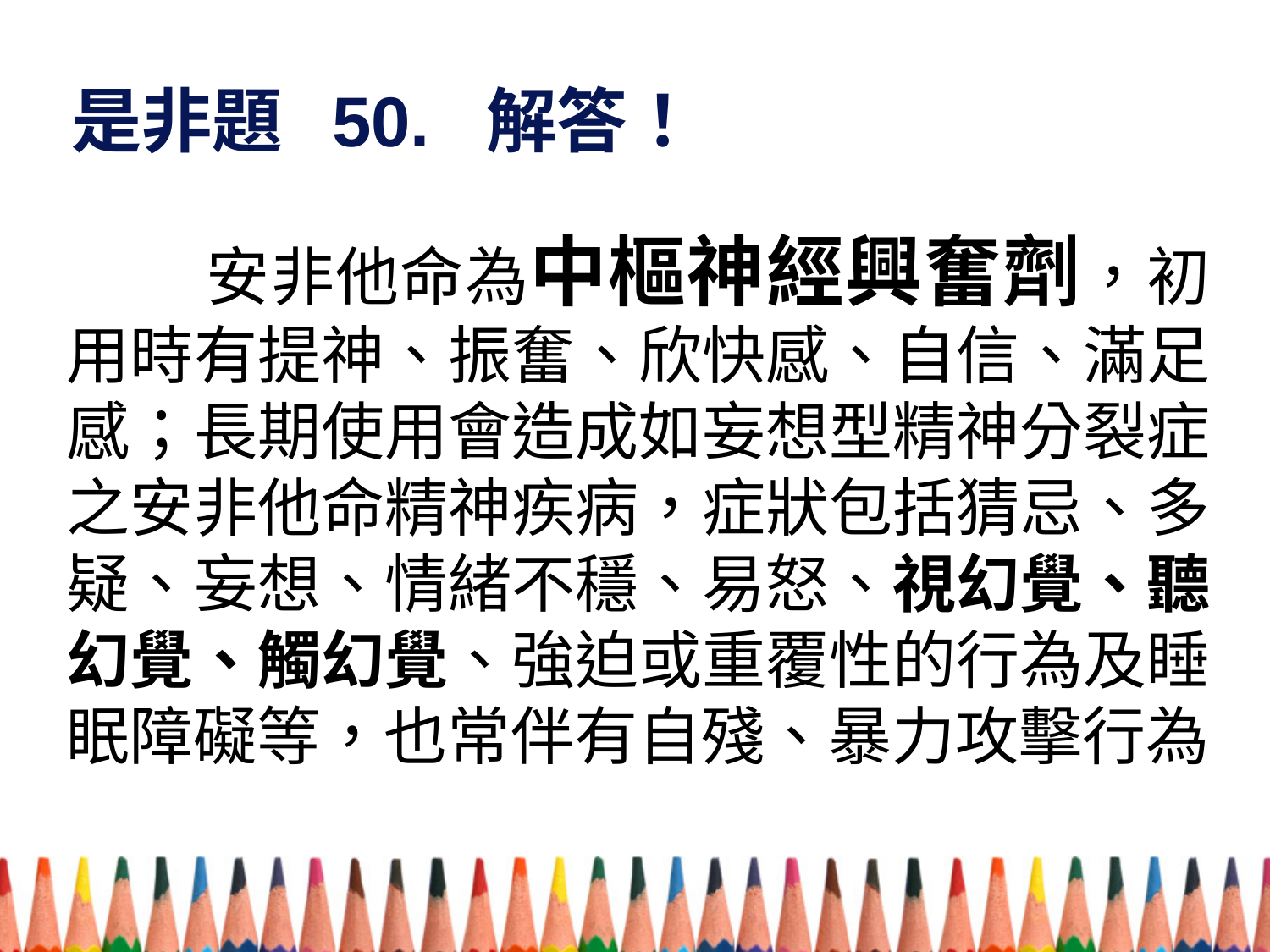

# 是非題  50.  解答！
        安非他命為中樞神經興奮劑，初用時有提神、振奮、欣快感、自信、滿足感；長期使用會造成如妄想型精神分裂症之安非他命精神疾病，症狀包括猜忌、多疑、妄想、情緒不穩、易怒、視幻覺、聽幻覺、觸幻覺、強迫或重覆性的行為及睡眠障礙等，也常伴有自殘、暴力攻擊行為